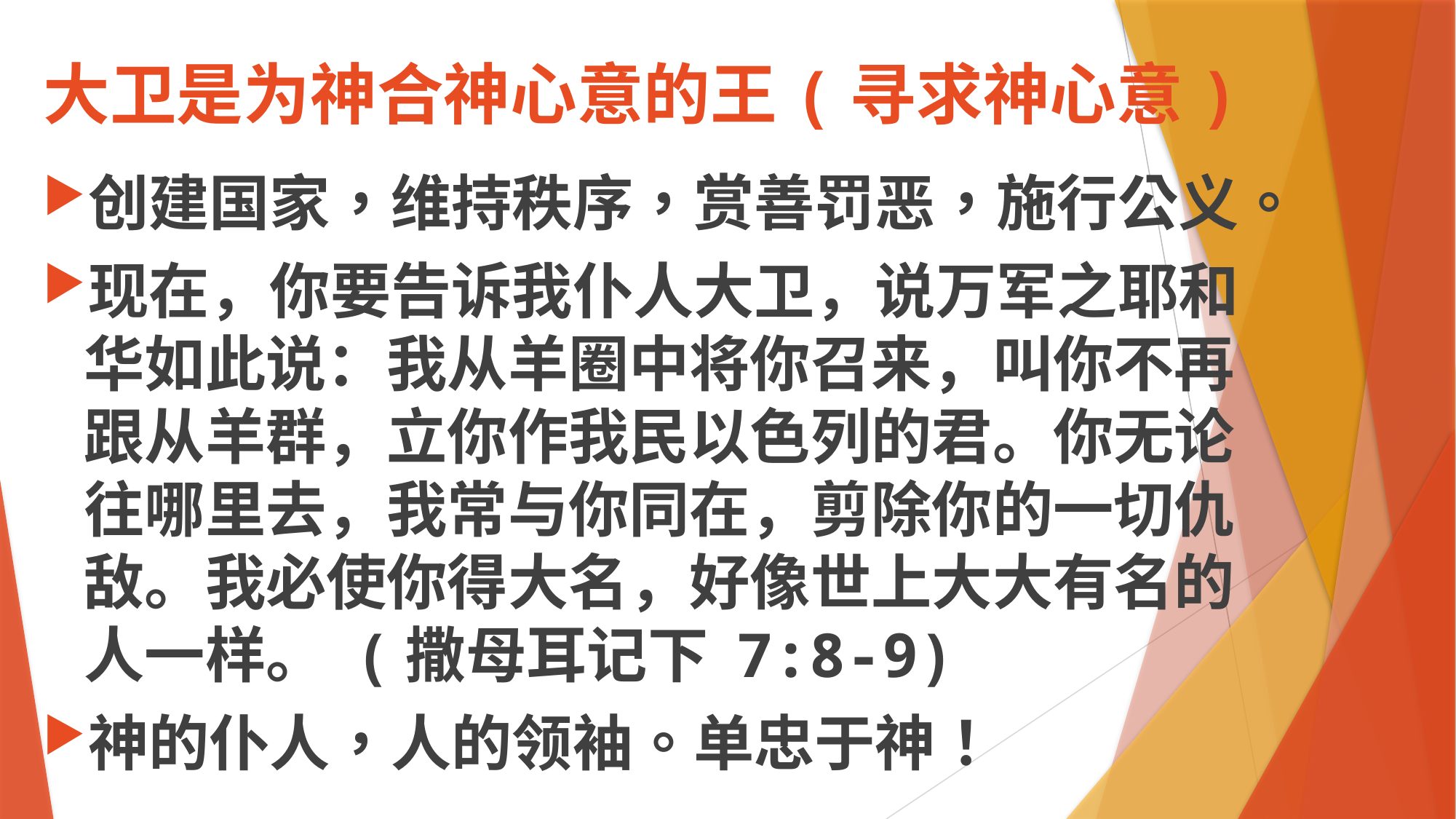

# 大卫是为神合神心意的王(寻求神心意)
创建国家，维持秩序，赏善罚恶，施行公义。
现在，你要告诉我仆人大卫，说万军之耶和华如此说：我从羊圈中将你召来，叫你不再跟从羊群，立你作我民以色列的君。你无论往哪里去，我常与你同在，剪除你的一切仇敌。我必使你得大名，好像世上大大有名的人一样。 (撒母耳记下 7:8-9)
神的仆人，人的领袖。单忠于神！